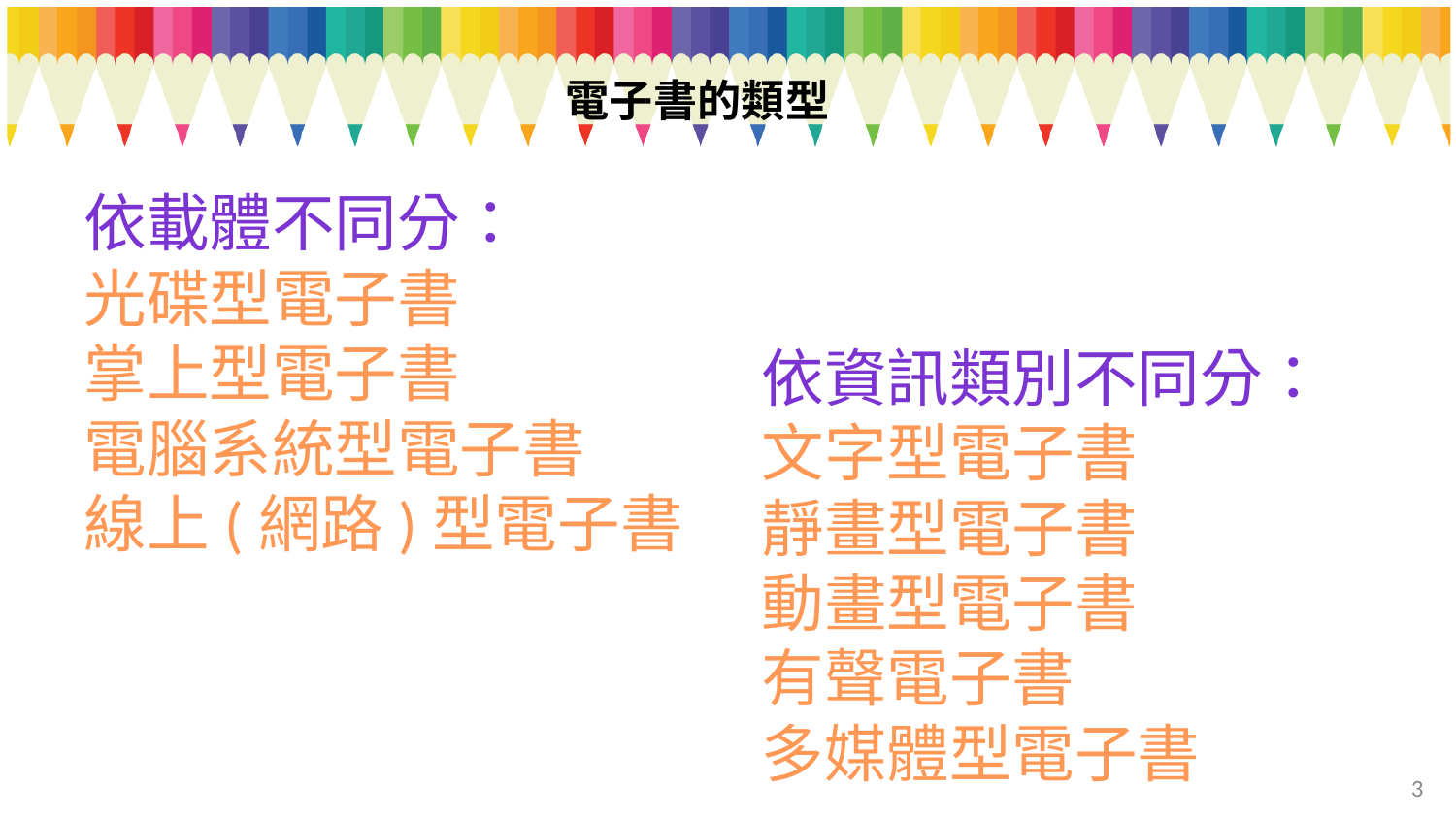

# 電子書的類型
依載體不同分：
光碟型電子書
掌上型電子書
電腦系統型電子書
線上(網路)型電子書
依資訊類別不同分：
文字型電子書
靜畫型電子書
動畫型電子書
有聲電子書
多媒體型電子書
3